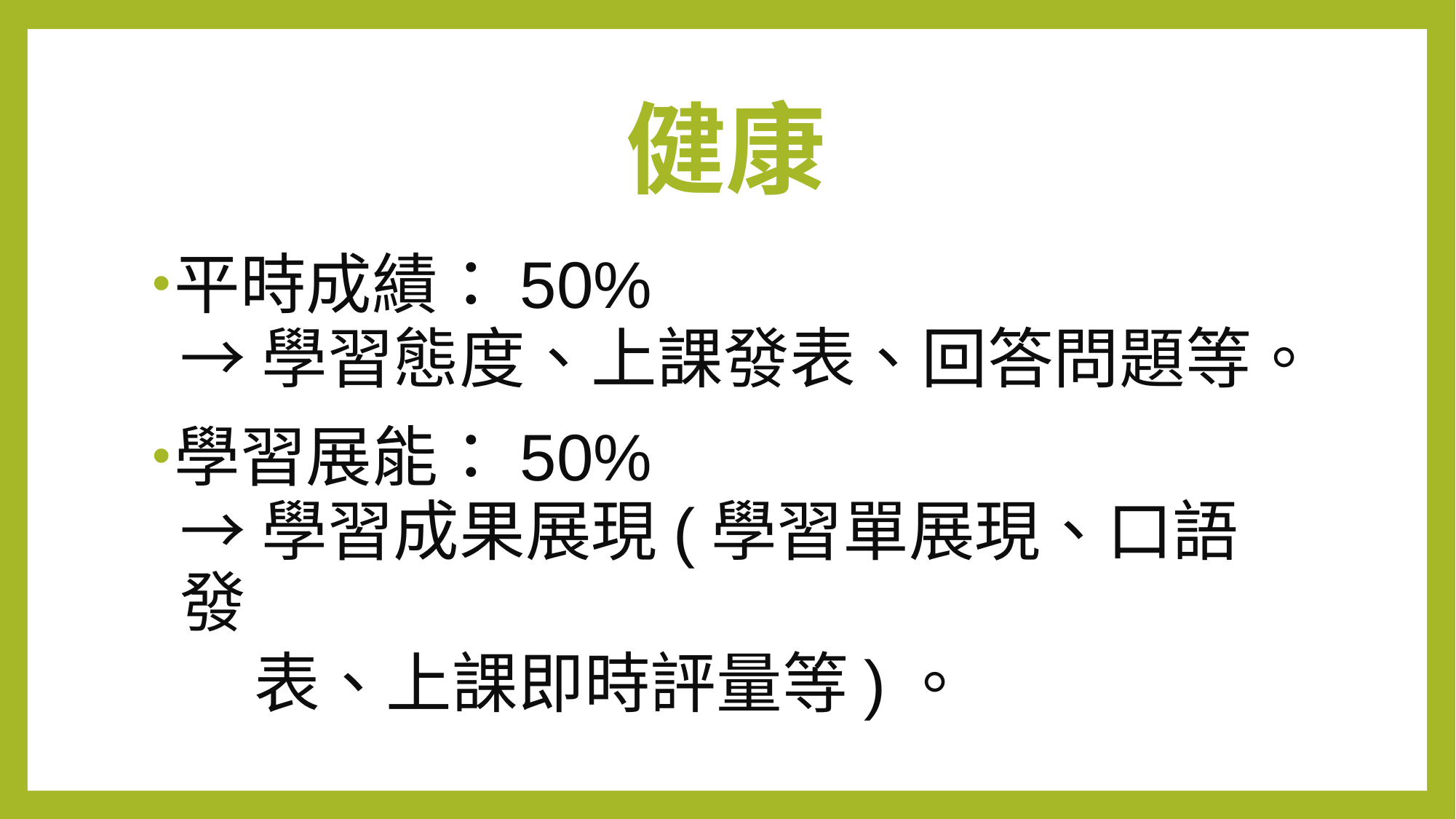

# 健康
平時成績：50%
→學習態度、上課發表、回答問題等。
學習展能：50%
→學習成果展現(學習單展現、口語發
    表、上課即時評量等)。